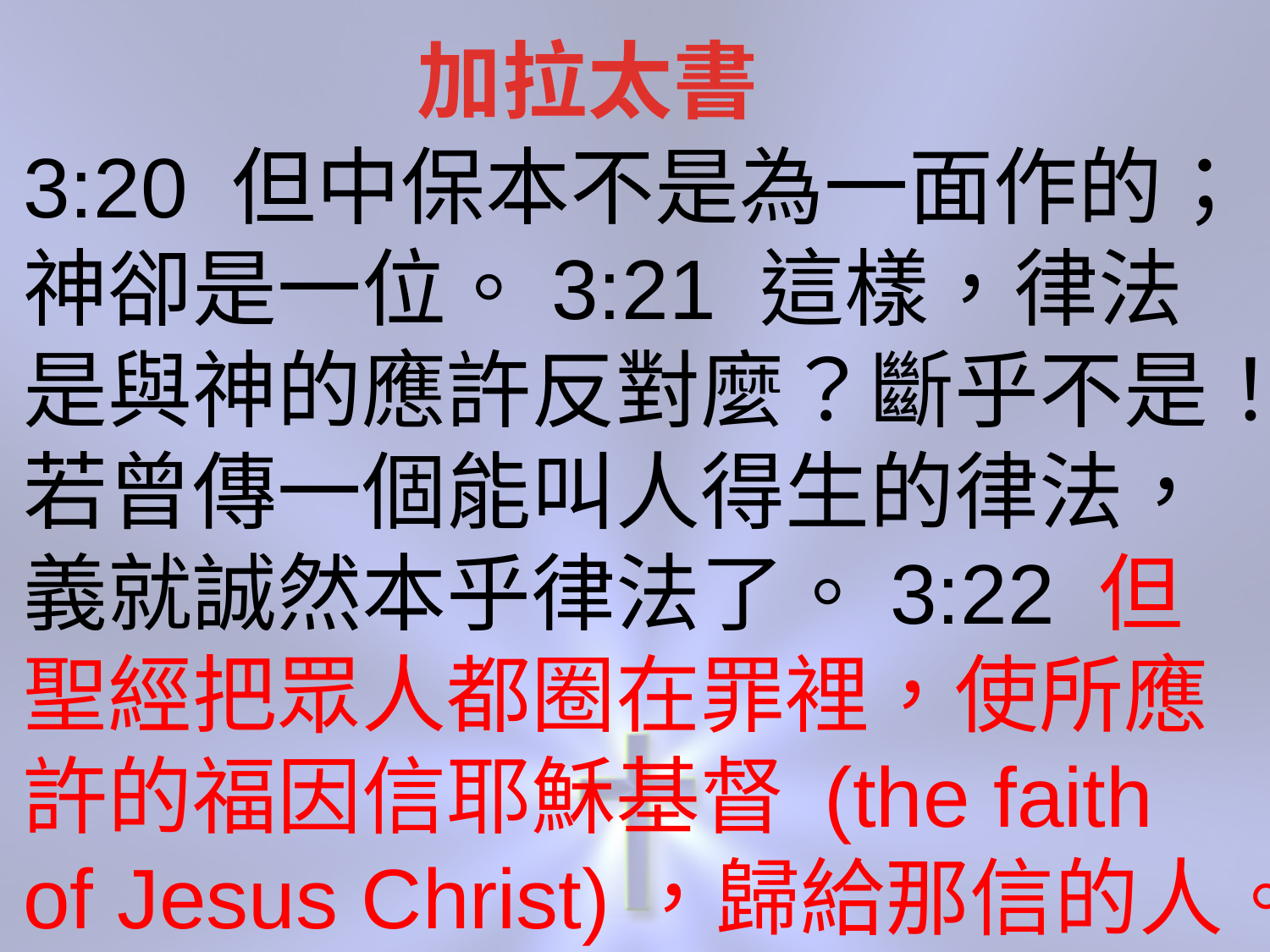

加拉太書
3:20 但中保本不是為一面作的；神卻是一位。3:21 這樣，律法是與神的應許反對麼？斷乎不是！若曾傳一個能叫人得生的律法，義就誠然本乎律法了。3:22 但聖經把眾人都圈在罪裡，使所應許的福因信耶穌基督 (the faith of Jesus Christ)，歸給那信的人。